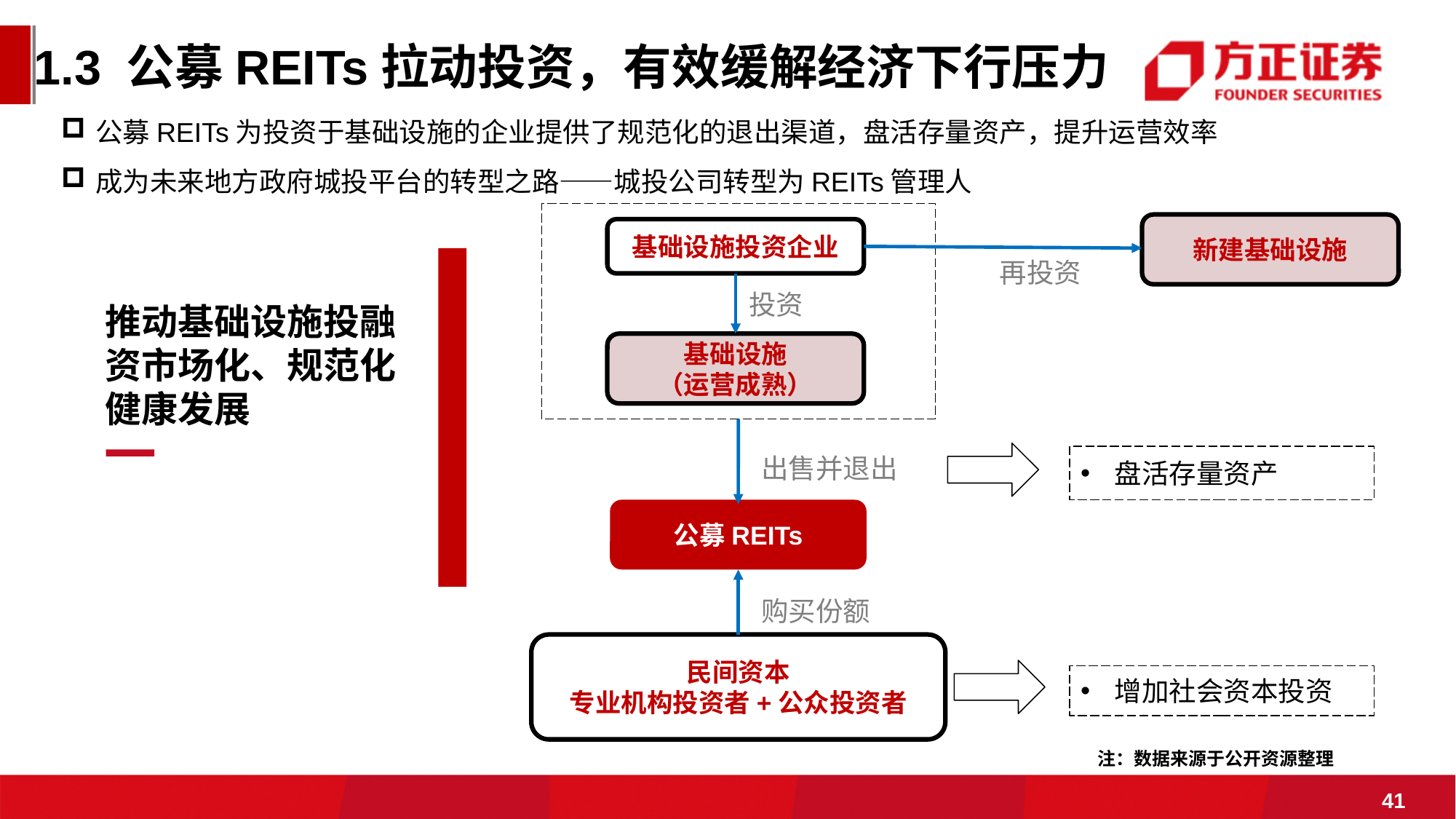

1.3 公募REITs拉动投资，有效缓解经济下行压力
公募REITs为投资于基础设施的企业提供了规范化的退出渠道，盘活存量资产，提升运营效率
成为未来地方政府城投平台的转型之路——城投公司转型为REITs管理人

新建基础设施
基础设施投资企业
再投资
投资
基础设施
（运营成熟）

出售并退出
盘活存量资产
公募REITs
购买份额
民间资本
专业机构投资者+公众投资者

增加社会资本投资
推动基础设施投融资市场化、规范化健康发展

注：数据来源于公开资源整理
41